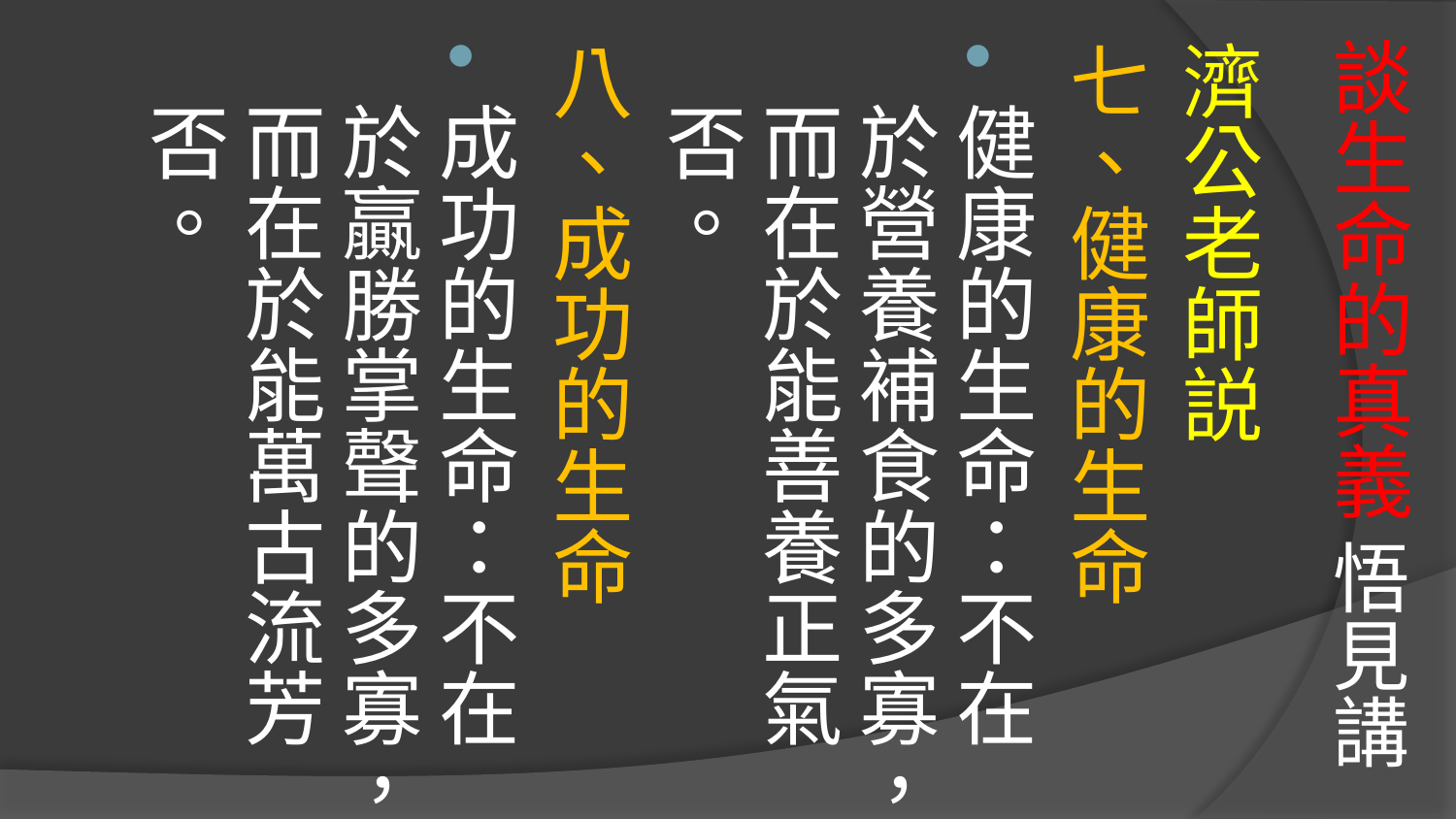

# 談生命的真義 悟見講
濟公老師説
七、健康的生命
健康的生命：不在於營養補食的多寡，而在於能善養正氣否。
八、成功的生命
成功的生命：不在於贏勝掌聲的多寡，而在於能萬古流芳否。